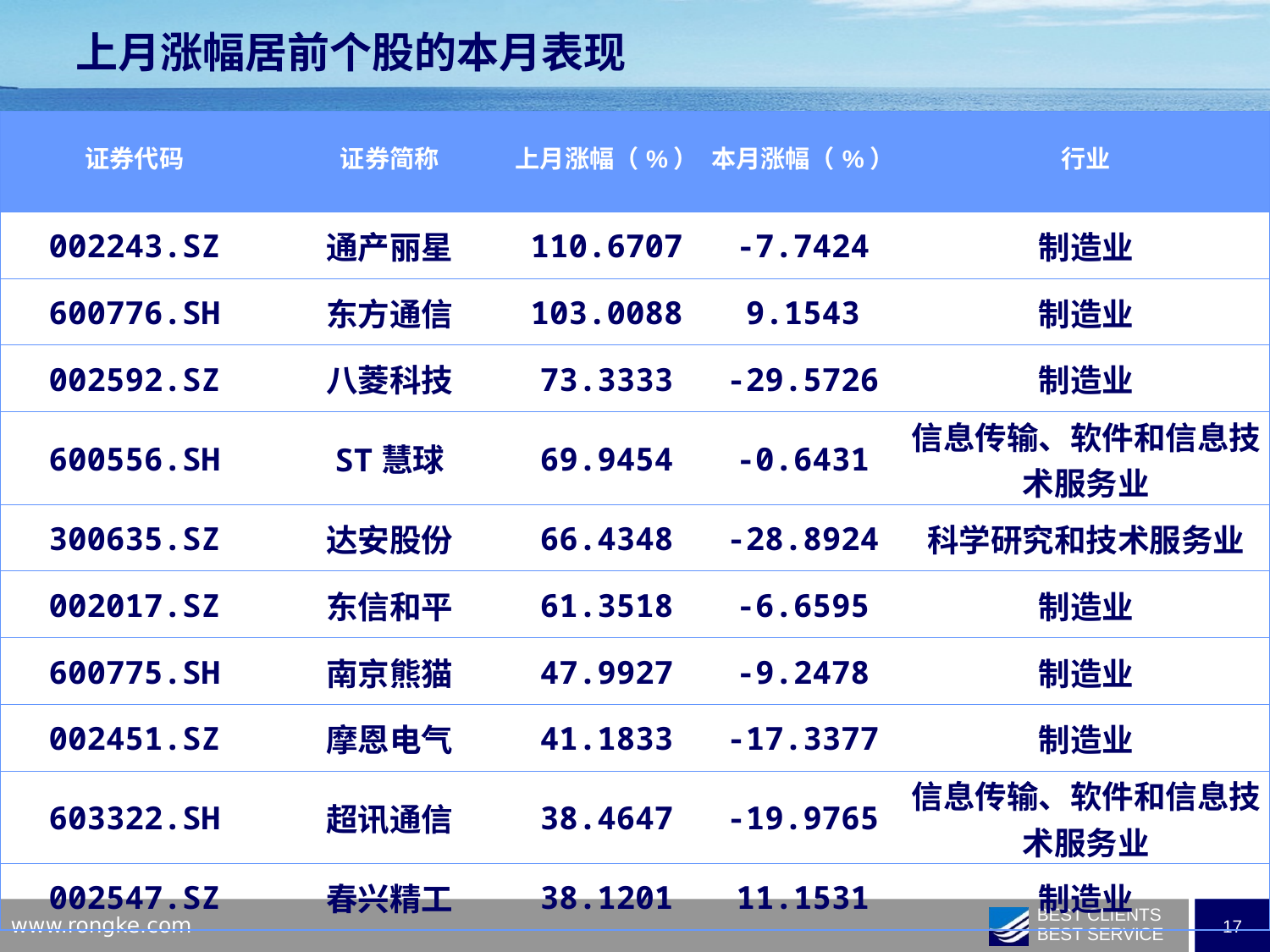

上月涨幅居前个股的本月表现
| 证券代码 | 证券简称 | 上月涨幅（%） | 本月涨幅（%） | 行业 |
| --- | --- | --- | --- | --- |
| 002243.SZ | 通产丽星 | 110.6707 | -7.7424 | 制造业 |
| 600776.SH | 东方通信 | 103.0088 | 9.1543 | 制造业 |
| 002592.SZ | 八菱科技 | 73.3333 | -29.5726 | 制造业 |
| 600556.SH | ST慧球 | 69.9454 | -0.6431 | 信息传输、软件和信息技术服务业 |
| 300635.SZ | 达安股份 | 66.4348 | -28.8924 | 科学研究和技术服务业 |
| 002017.SZ | 东信和平 | 61.3518 | -6.6595 | 制造业 |
| 600775.SH | 南京熊猫 | 47.9927 | -9.2478 | 制造业 |
| 002451.SZ | 摩恩电气 | 41.1833 | -17.3377 | 制造业 |
| 603322.SH | 超讯通信 | 38.4647 | -19.9765 | 信息传输、软件和信息技术服务业 |
| 002547.SZ | 春兴精工 | 38.1201 | 11.1531 | 制造业 |